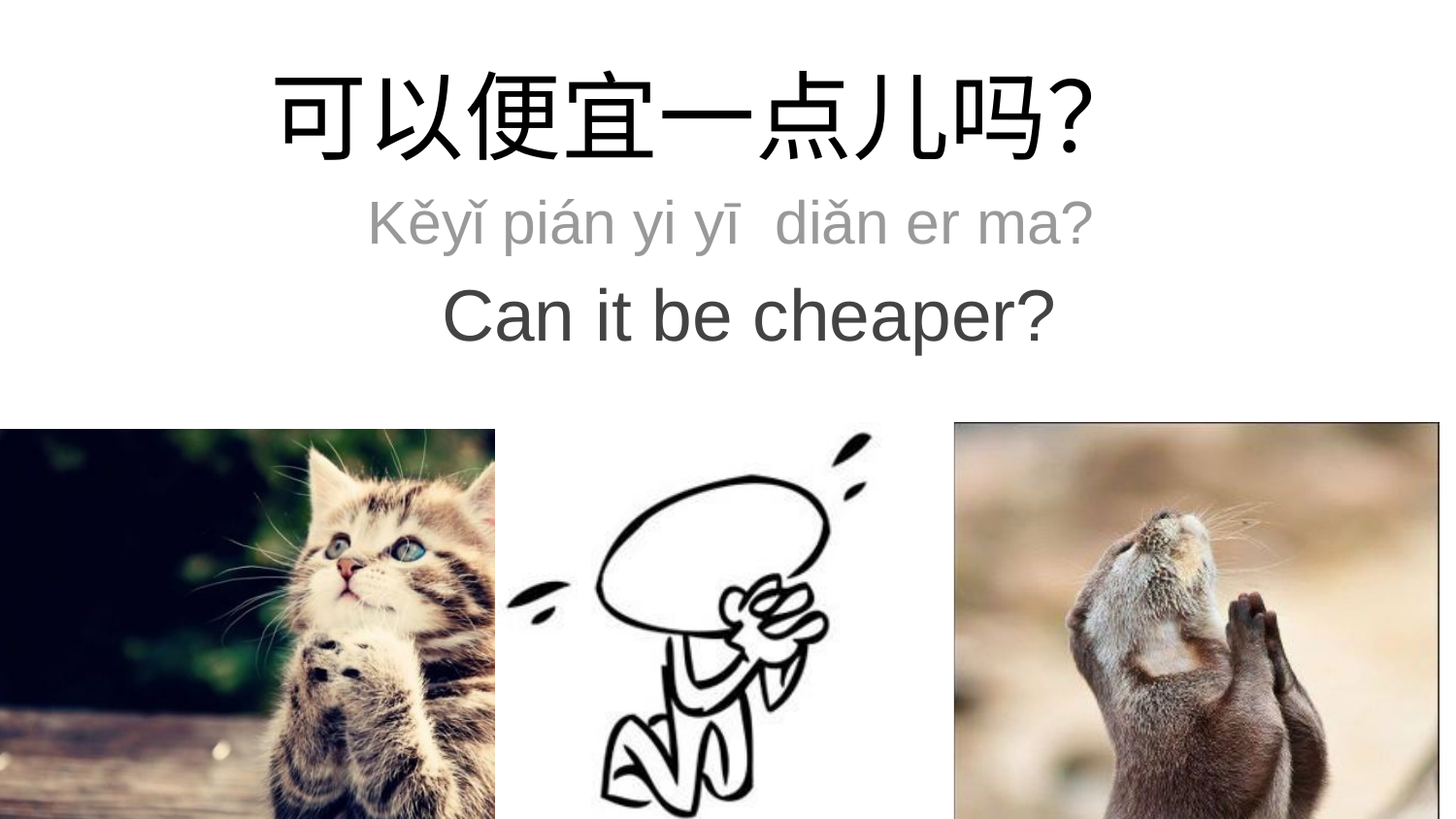

可以便宜一点儿吗？
    Kěyǐ pián yi yī  diǎn er ma?
       Can it be cheaper?